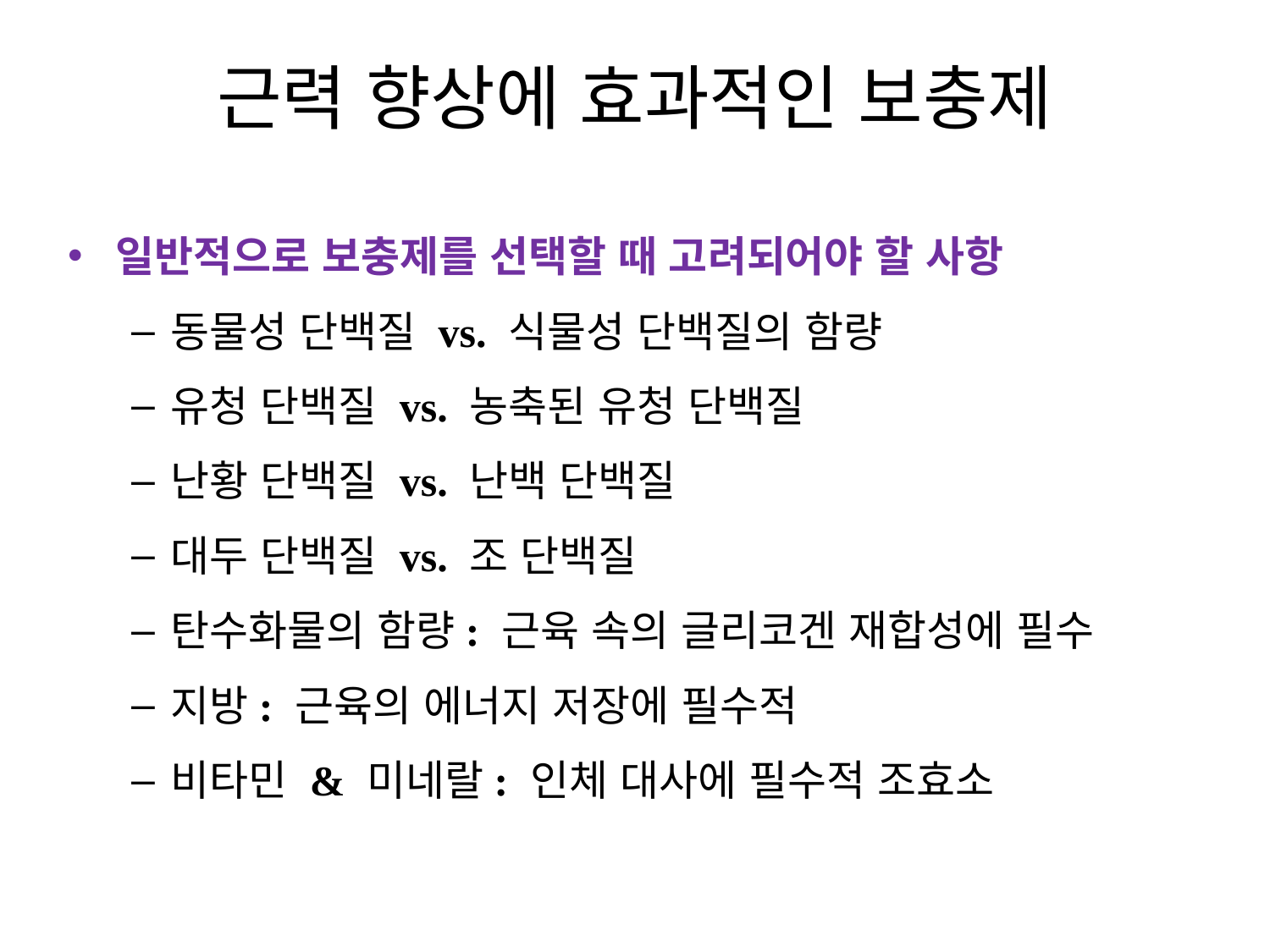

# 근력 향상에 효과적인 보충제
일반적으로 보충제를 선택할 때 고려되어야 할 사항
동물성 단백질 vs. 식물성 단백질의 함량
유청 단백질 vs. 농축된 유청 단백질
난황 단백질 vs. 난백 단백질
대두 단백질 vs. 조 단백질
탄수화물의 함량: 근육 속의 글리코겐 재합성에 필수
지방: 근육의 에너지 저장에 필수적
비타민 & 미네랄: 인체 대사에 필수적 조효소